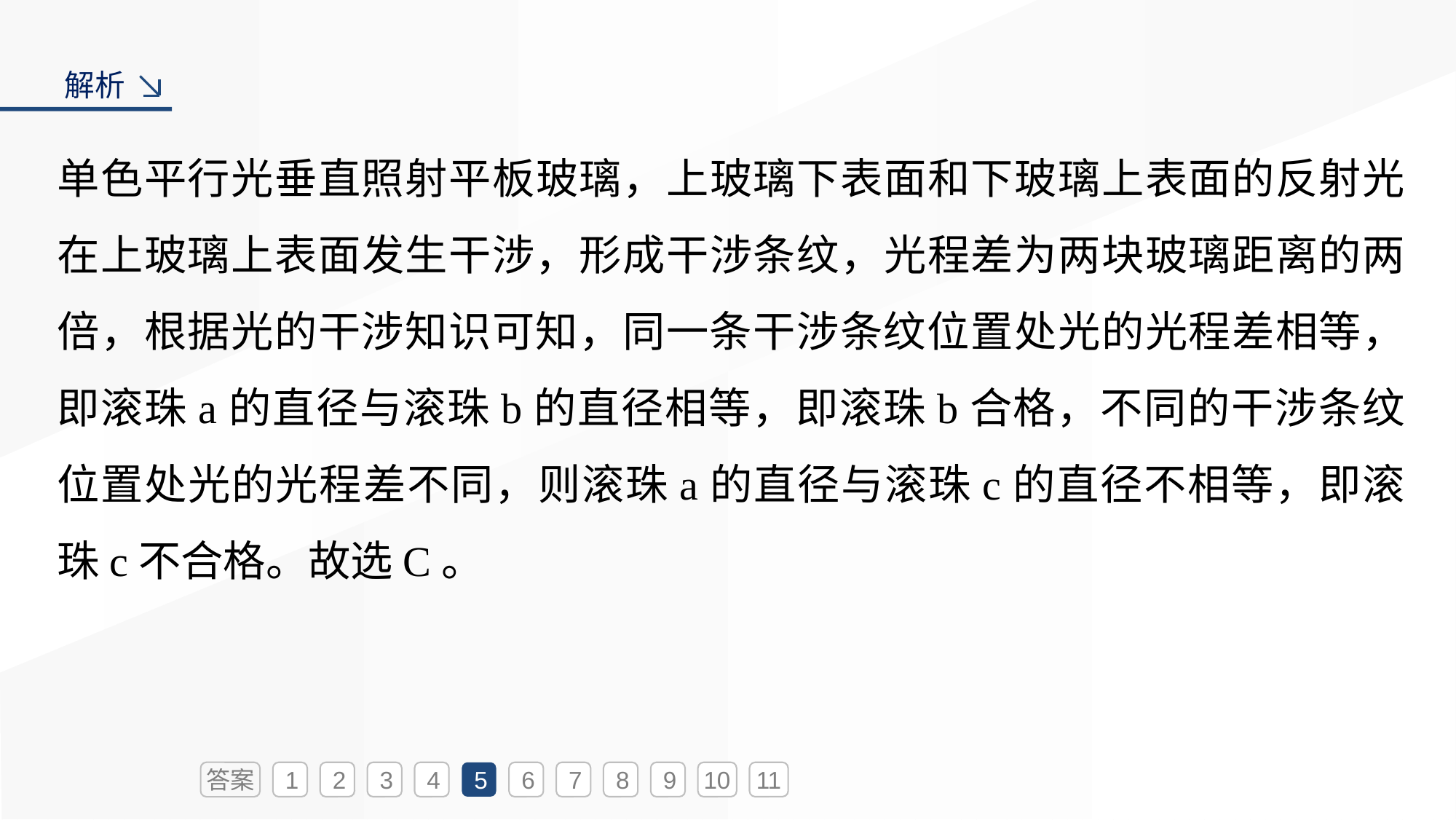

解析

单色平行光垂直照射平板玻璃，上玻璃下表面和下玻璃上表面的反射光在上玻璃上表面发生干涉，形成干涉条纹，光程差为两块玻璃距离的两倍，根据光的干涉知识可知，同一条干涉条纹位置处光的光程差相等，即滚珠a的直径与滚珠b的直径相等，即滚珠b合格，不同的干涉条纹位置处光的光程差不同，则滚珠a的直径与滚珠c的直径不相等，即滚珠c不合格。故选C。
答案
1
2
3
4
5
6
7
8
9
10
11